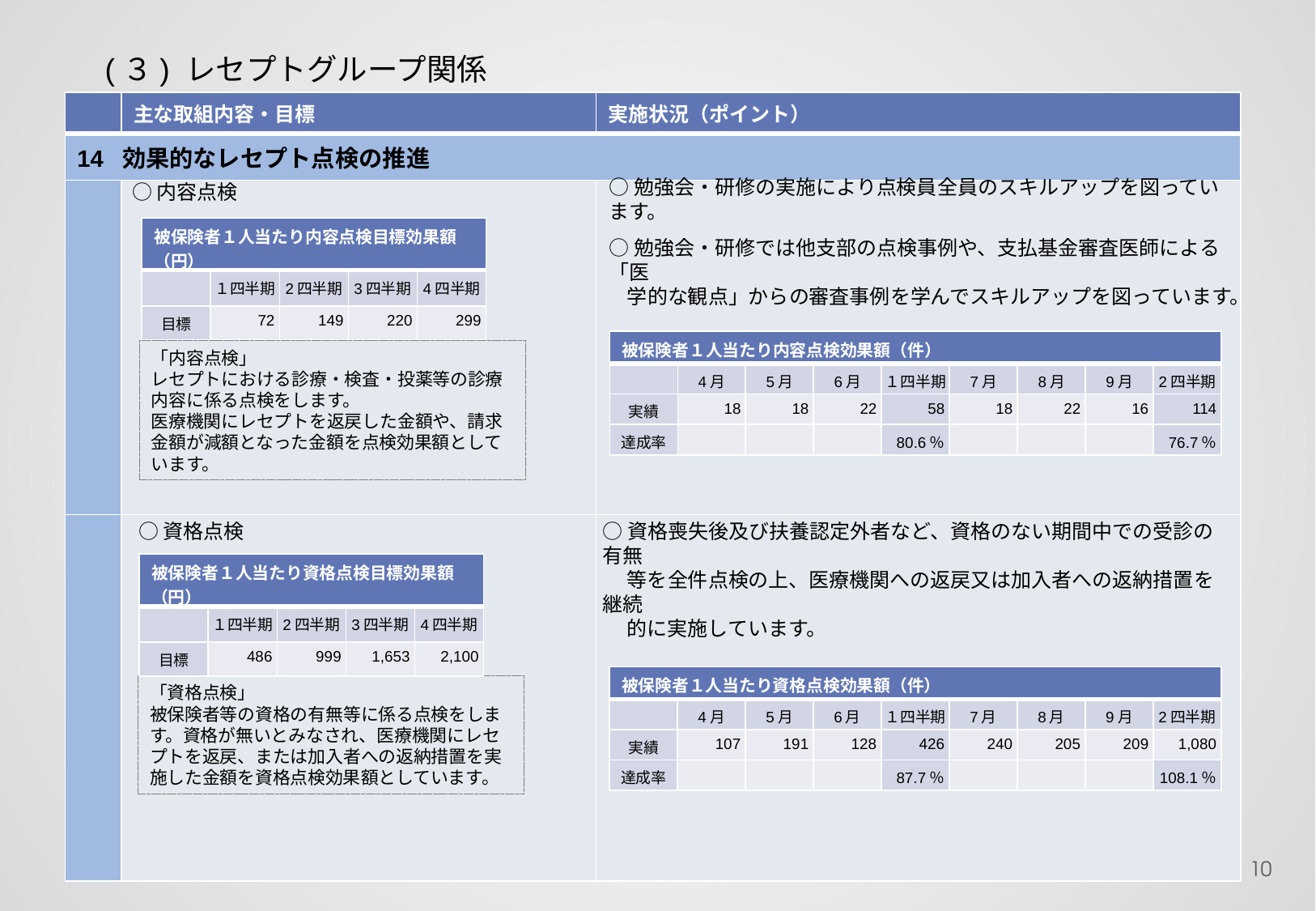

(３) レセプトグループ関係
|  | 主な取組内容・目標 | 実施状況（ポイント） |
| --- | --- | --- |
| 14 効果的なレセプト点検の推進 |  |  |
|  |  |  |
|  |  |  |
○勉強会・研修の実施により点検員全員のスキルアップを図っています。

○勉強会・研修では他支部の点検事例や、支払基金審査医師による「医
   学的な観点」からの審査事例を学んでスキルアップを図っています。
○内容点検
| 被保険者１人当たり内容点検目標効果額（円） |  |  |  |  |
| --- | --- | --- | --- | --- |
|  | １四半期 | 2四半期 | 3四半期 | 4四半期 |
| 目標 | 72 | 149 | 220 | 299 |
| 被保険者１人当たり内容点検効果額（件） |  |  |  |  |  |  |  |  |
| --- | --- | --- | --- | --- | --- | --- | --- | --- |
|  | 4月 | 5月 | 6月 | １四半期 | 7月 | 8月 | 9月 | 2四半期 |
| 実績 | 18 | 18 | 22 | 58 | 18 | 22 | 16 | 114 |
| 達成率 |  |  |  | 80.6％ |  |  |  | 76.7％ |
「内容点検」
レセプトにおける診療・検査・投薬等の診療内容に係る点検をします。
医療機関にレセプトを返戻した金額や、請求金額が減額となった金額を点検効果額としています。
○資格点検
○資格喪失後及び扶養認定外者など、資格のない期間中での受診の有無
　 等を全件点検の上、医療機関への返戻又は加入者への返納措置を継続
　 的に実施しています。
| 被保険者１人当たり資格点検目標効果額（円） |  |  |  |  |
| --- | --- | --- | --- | --- |
|  | １四半期 | 2四半期 | 3四半期 | 4四半期 |
| 目標 | 486 | 999 | 1,653 | 2,100 |
| 被保険者１人当たり資格点検効果額（件） |  |  |  |  |  |  |  |  |
| --- | --- | --- | --- | --- | --- | --- | --- | --- |
|  | 4月 | 5月 | 6月 | １四半期 | 7月 | 8月 | 9月 | 2四半期 |
| 実績 | 107 | 191 | 128 | 426 | 240 | 205 | 209 | 1,080 |
| 達成率 |  |  |  | 87.7％ |  |  |  | 108.1％ |
「資格点検」
被保険者等の資格の有無等に係る点検をします。資格が無いとみなされ、医療機関にレセプトを返戻、または加入者への返納措置を実施した金額を資格点検効果額としています。
10